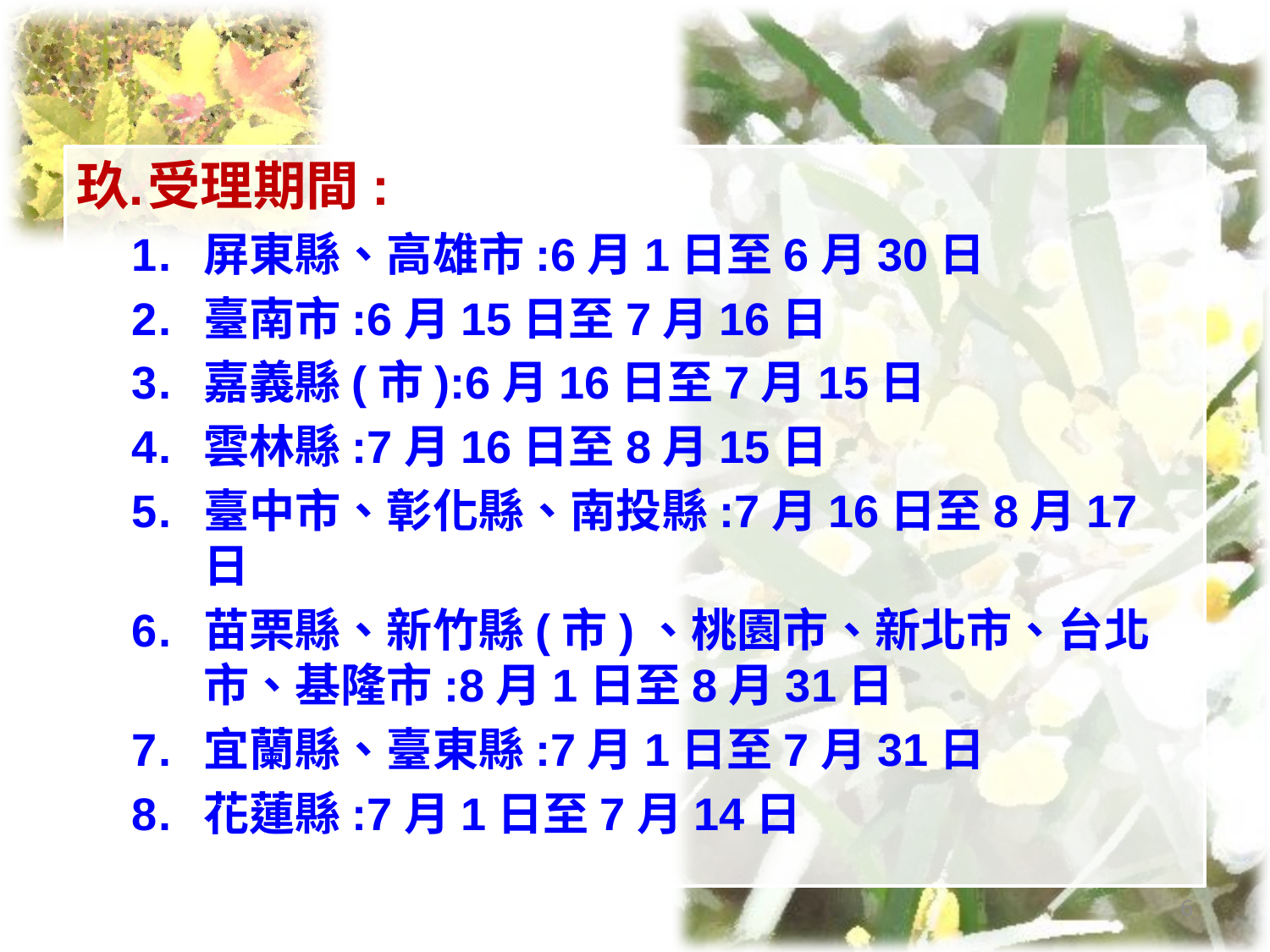

受理期間:
屏東縣、高雄市:6月1日至6月30日
臺南市:6月15日至7月16日
嘉義縣(市):6月16日至7月15日
雲林縣:7月16日至8月15日
臺中市、彰化縣、南投縣:7月16日至8月17日
苗栗縣、新竹縣(市)、桃園市、新北市、台北市、基隆市:8月1日至8月31日
宜蘭縣、臺東縣:7月1日至7月31日
花蓮縣:7月1日至7月14日

6